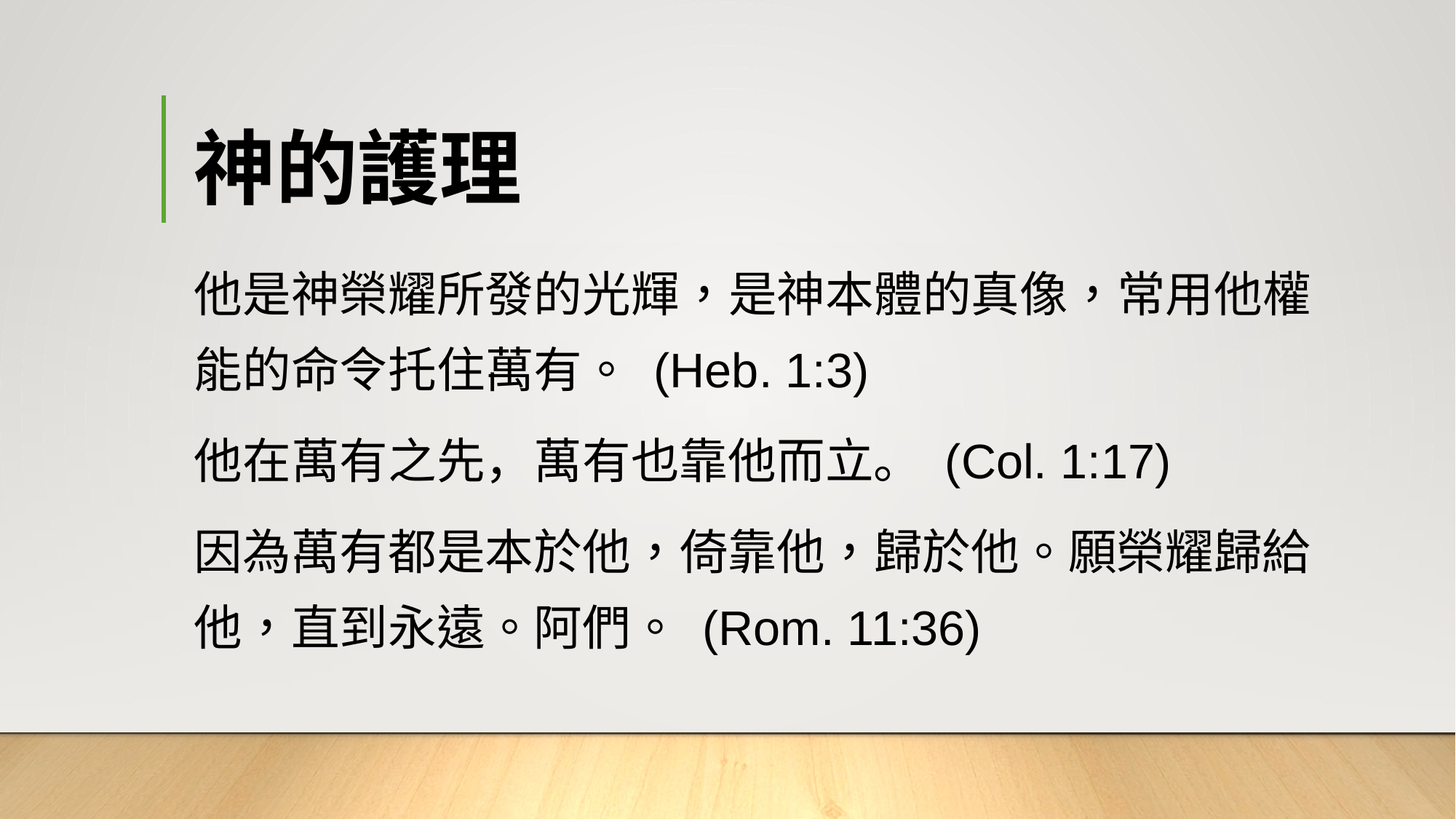

# 神的護理
他是神榮耀所發的光輝，是神本體的真像，常用他權能的命令托住萬有。 (Heb. 1:3)
他在萬有之先，萬有也靠他而立。 (Col. 1:17)
因為萬有都是本於他，倚靠他，歸於他。願榮耀歸給他，直到永遠。阿們。 (Rom. 11:36)